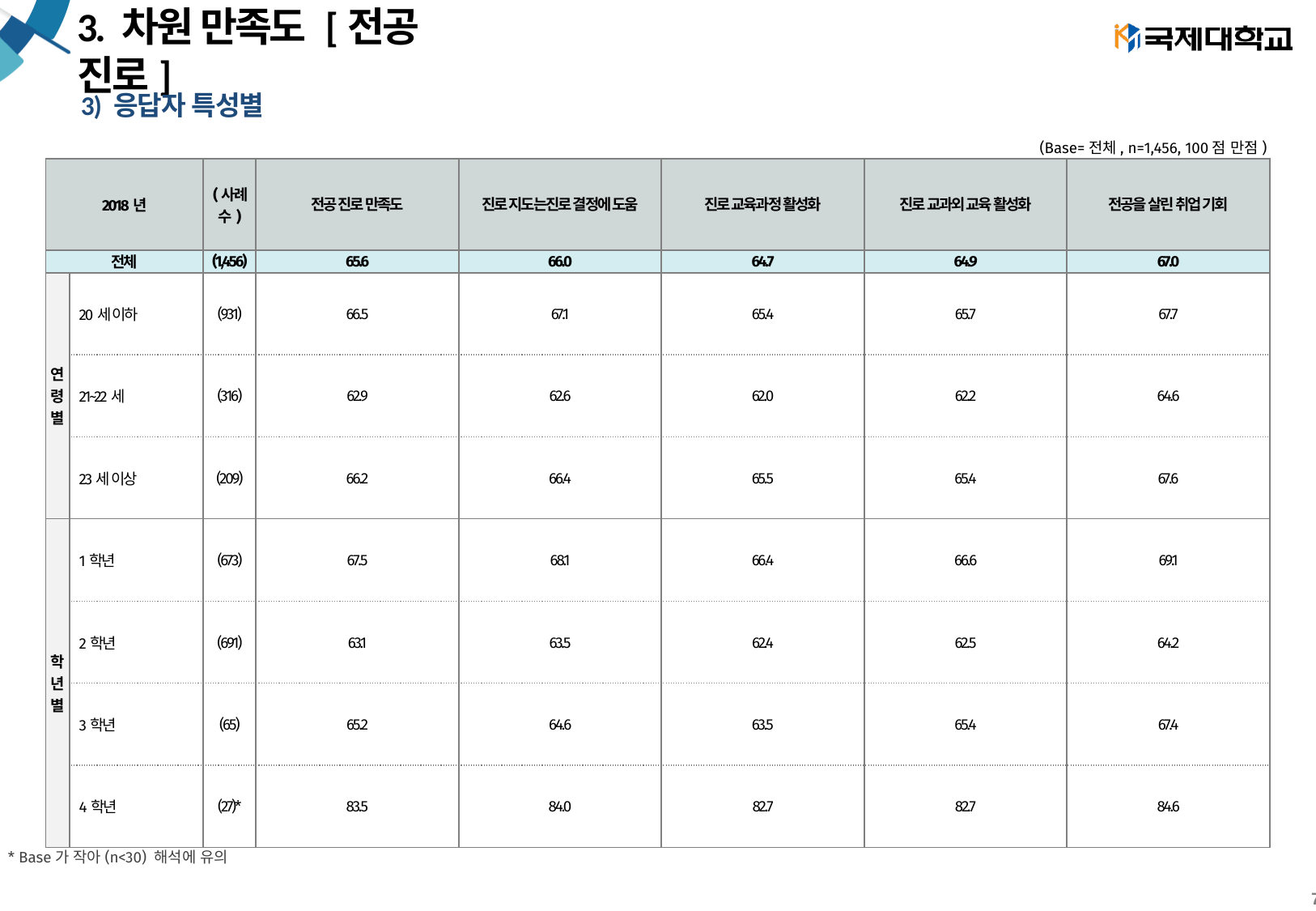

# 3. 차원 만족도 [전공 진로]
3) 응답자 특성별
(Base=전체, n=1,456, 100점 만점)
| 2018년 |  | (사례수) | 전공 진로 만족도 | 진로 지도는진로 결정에 도움 | 진로 교육과정 활성화 | 진로 교과외 교육 활성화 | 전공을 살린 취업 기회 |
| --- | --- | --- | --- | --- | --- | --- | --- |
| 전체 |  | (1,456) | 65.6 | 66.0 | 64.7 | 64.9 | 67.0 |
| 연 령 별 | 20세 이하 | (931) | 66.5 | 67.1 | 65.4 | 65.7 | 67.7 |
|  | 21~22세 | (316) | 62.9 | 62.6 | 62.0 | 62.2 | 64.6 |
|  | 23세 이상 | (209) | 66.2 | 66.4 | 65.5 | 65.4 | 67.6 |
| 학 년 별 | 1학년 | (673) | 67.5 | 68.1 | 66.4 | 66.6 | 69.1 |
|  | 2학년 | (691) | 63.1 | 63.5 | 62.4 | 62.5 | 64.2 |
|  | 3학년 | (65) | 65.2 | 64.6 | 63.5 | 65.4 | 67.4 |
|  | 4학년 | (27)\* | 83.5 | 84.0 | 82.7 | 82.7 | 84.6 |
* Base가 작아(n<30) 해석에 유의